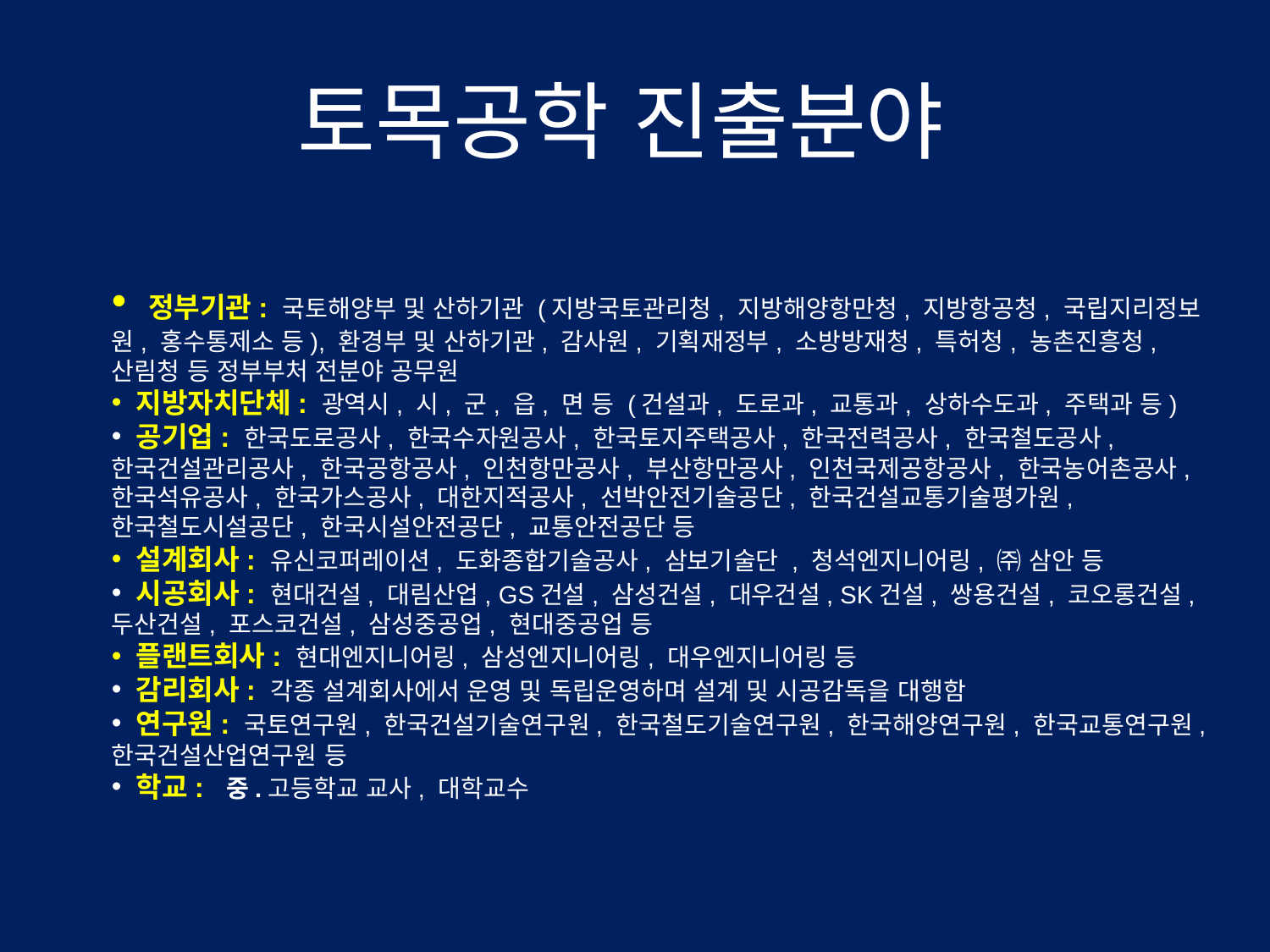

# 토목공학 진출분야

 정부기관: 국토해양부 및 산하기관 (지방국토관리청, 지방해양항만청, 지방항공청, 국립지리정보원, 홍수통제소 등), 환경부 및 산하기관, 감사원, 기획재정부, 소방방재청, 특허청, 농촌진흥청, 산림청 등 정부부처 전분야 공무원
 지방자치단체: 광역시, 시, 군, 읍, 면 등 (건설과, 도로과, 교통과, 상하수도과, 주택과 등)
 공기업: 한국도로공사, 한국수자원공사, 한국토지주택공사, 한국전력공사, 한국철도공사, 한국건설관리공사, 한국공항공사, 인천항만공사, 부산항만공사, 인천국제공항공사, 한국농어촌공사, 한국석유공사, 한국가스공사, 대한지적공사, 선박안전기술공단, 한국건설교통기술평가원, 한국철도시설공단, 한국시설안전공단, 교통안전공단 등
 설계회사: 유신코퍼레이션, 도화종합기술공사, 삼보기술단 , 청석엔지니어링, ㈜ 삼안 등
 시공회사: 현대건설, 대림산업, GS건설, 삼성건설, 대우건설, SK건설, 쌍용건설, 코오롱건설, 두산건설, 포스코건설, 삼성중공업, 현대중공업 등
 플랜트회사: 현대엔지니어링, 삼성엔지니어링, 대우엔지니어링 등
 감리회사: 각종 설계회사에서 운영 및 독립운영하며 설계 및 시공감독을 대행함
 연구원: 국토연구원, 한국건설기술연구원, 한국철도기술연구원, 한국해양연구원, 한국교통연구원, 한국건설산업연구원 등
 학교:  중.고등학교 교사, 대학교수